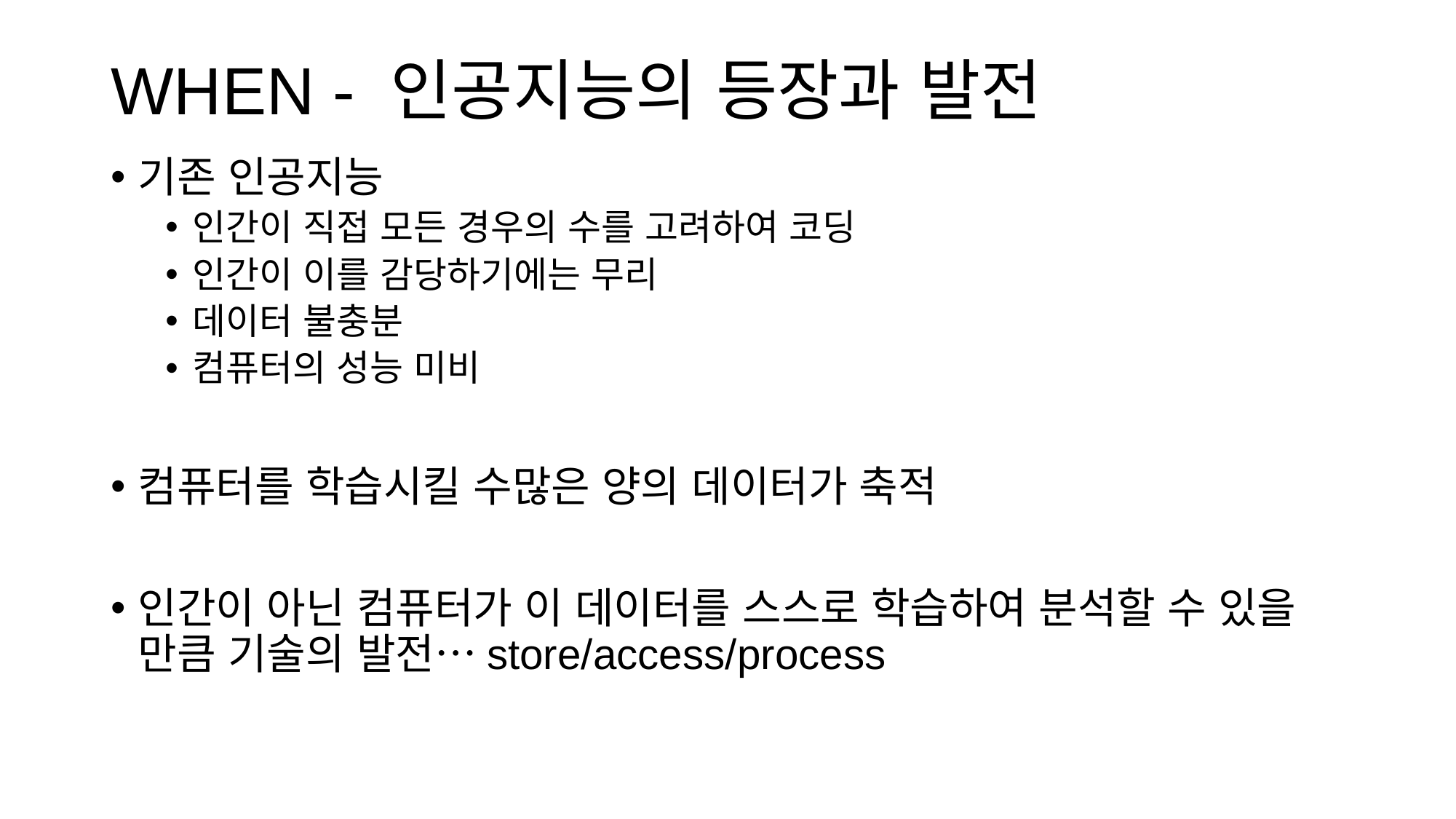

# WHEN - 인공지능의 등장과 발전
기존 인공지능
인간이 직접 모든 경우의 수를 고려하여 코딩
인간이 이를 감당하기에는 무리
데이터 불충분
컴퓨터의 성능 미비

컴퓨터를 학습시킬 수많은 양의 데이터가 축적

인간이 아닌 컴퓨터가 이 데이터를 스스로 학습하여 분석할 수 있을 만큼 기술의 발전…store/access/process